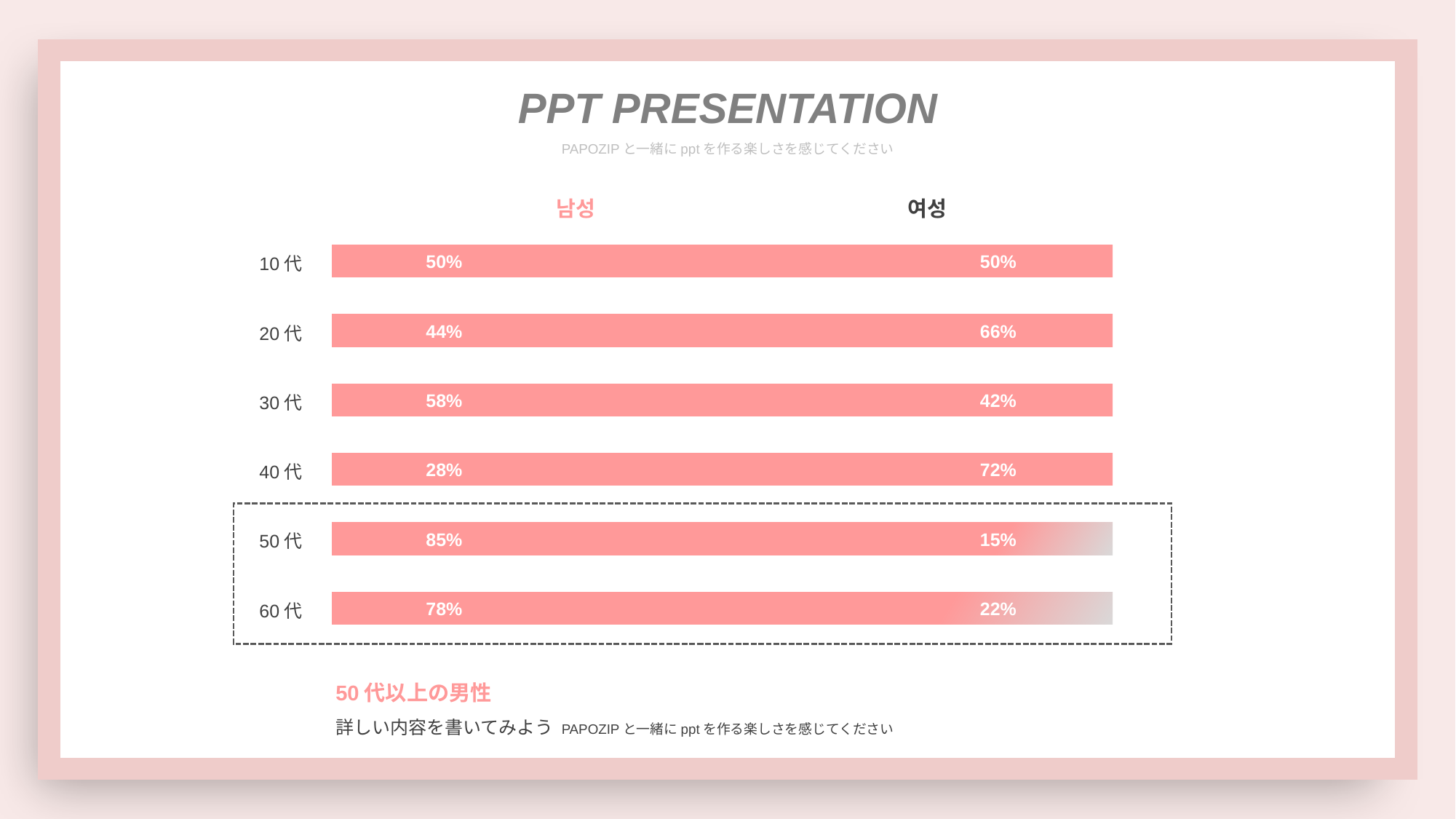

PPT PRESENTATION
PAPOZIPと一緒にpptを作る楽しさを感じてください
남성                                                    여성
50%                                                                                                      50%
10代
44%                                                                                                      66%
20代
58%                                                                                                      42%
30代
28%                                                                                                      72%
40代

85%                                                                                                      15%
50代
78%                                                                                                      22%
60代
50代以上の男性
詳しい内容を書いてみよう PAPOZIPと一緒にpptを作る楽しさを感じてください